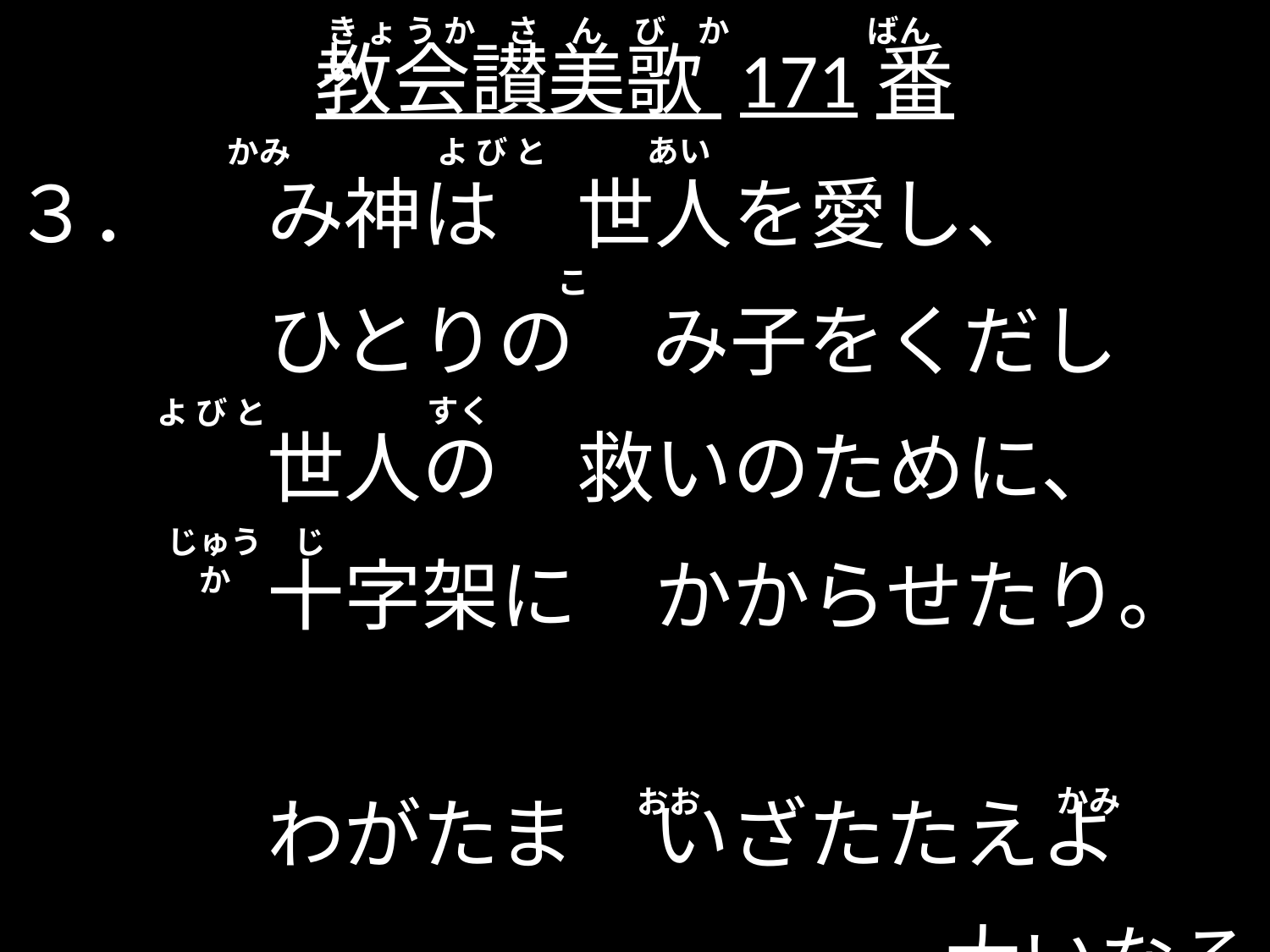

# 教会讃美歌 171番
き ょ う か い
さ　ん　び　か
ばん
あい
かみ
よ び と
３．	み神は　世人を愛し、
　　	ひとりの　み子をくだし
　　	世人の　救いのために、
　　	十字架に　かからせたり。
　　	わがたま　いざたたえよ
　　　　　　　　　　　　大いなる　み神を、
こ
すく
よ び と
じゅう　じ　か
かみ
おお